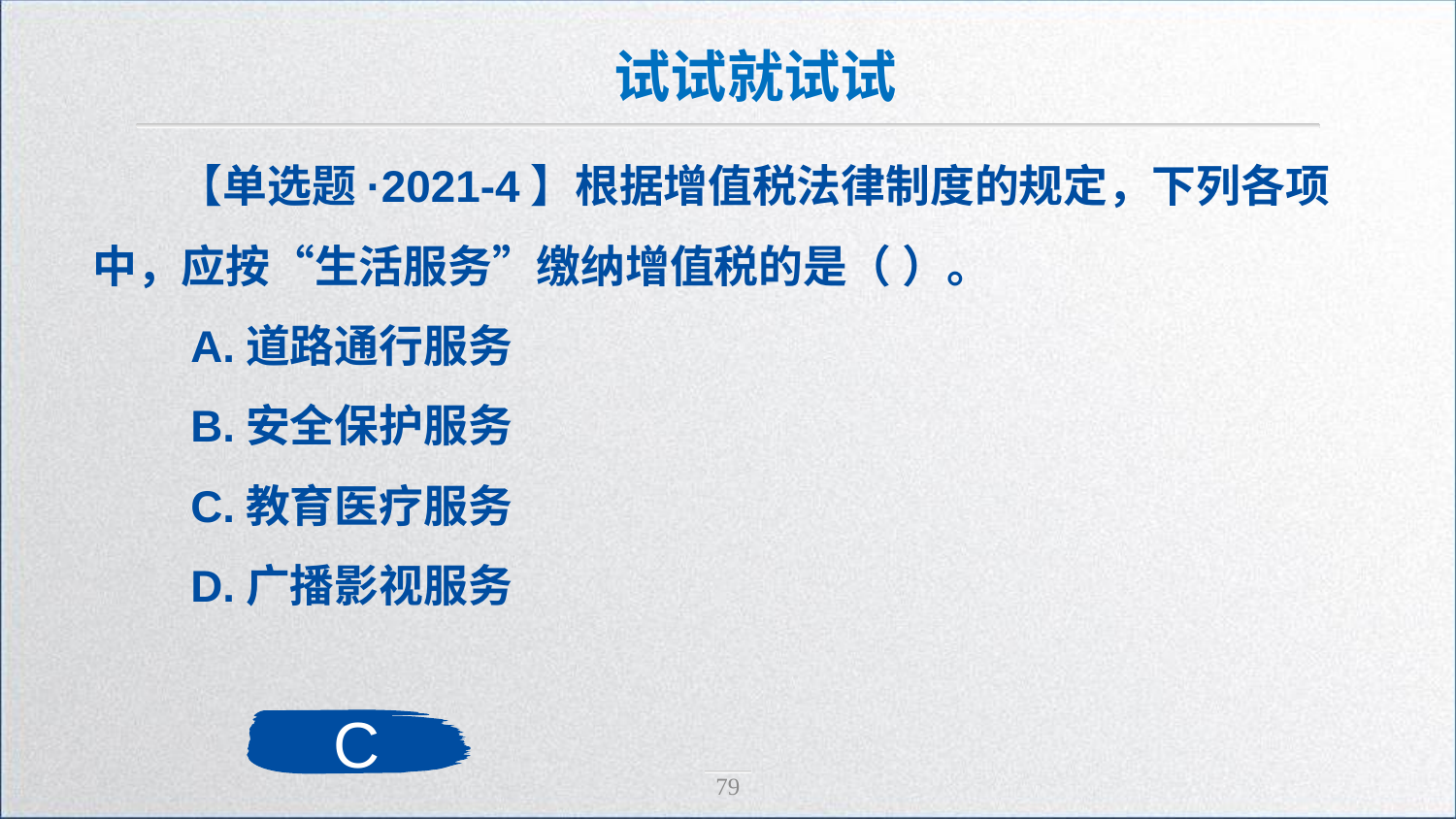

试试就试试
【单选题·2021-4】根据增值税法律制度的规定，下列各项中，应按“生活服务”缴纳增值税的是（ ）。
 A.道路通行服务
 B.安全保护服务
 C.教育医疗服务
 D.广播影视服务

C
79